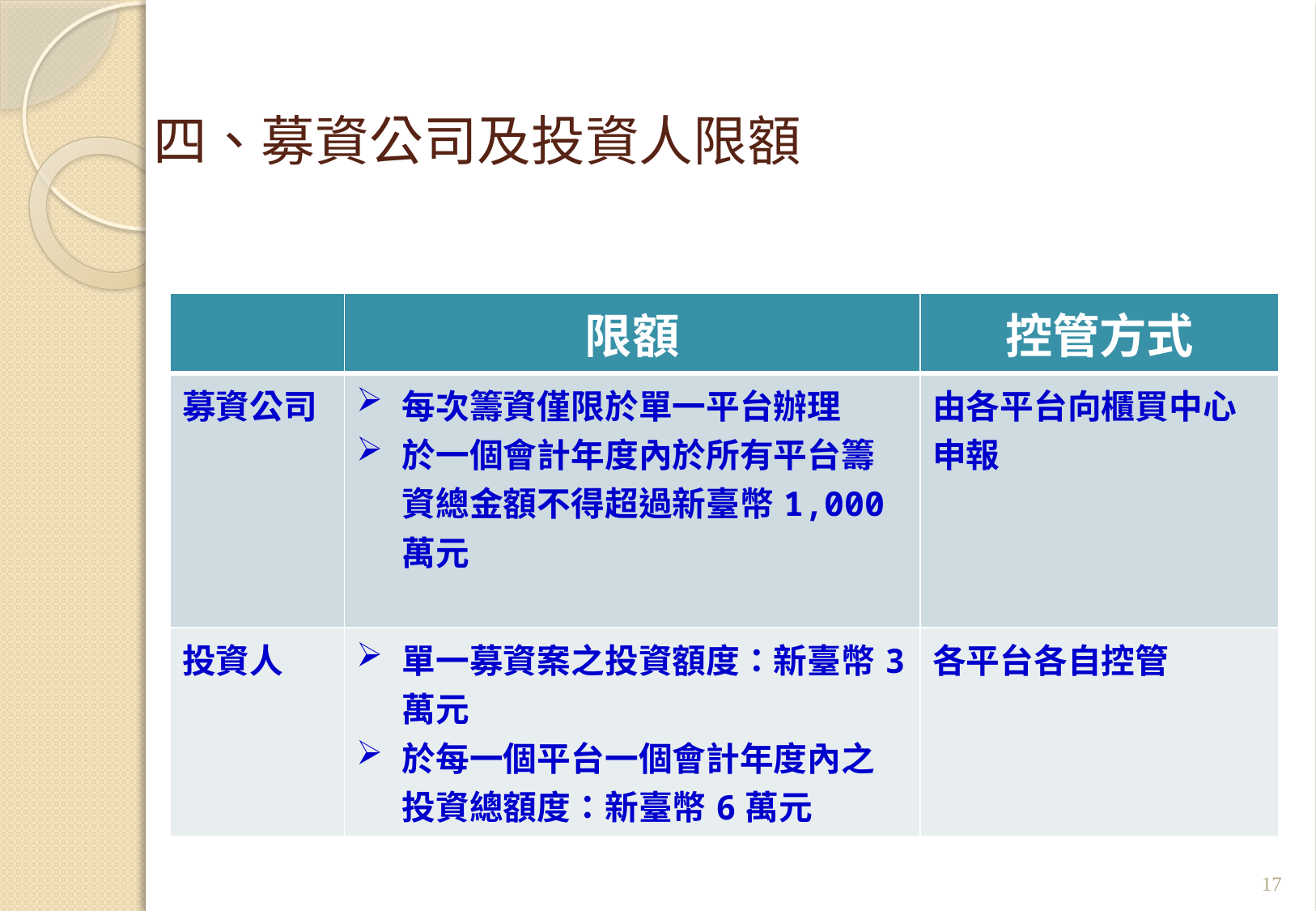

# 四、募資公司及投資人限額
|  | 限額 | 控管方式 |
| --- | --- | --- |
| 募資公司 | 每次籌資僅限於單一平台辦理 於一個會計年度內於所有平台籌資總金額不得超過新臺幣1,000萬元 | 由各平台向櫃買中心申報 |
| 投資人 | 單一募資案之投資額度：新臺幣3萬元 於每一個平台一個會計年度內之投資總額度：新臺幣6萬元 | 各平台各自控管 |
17